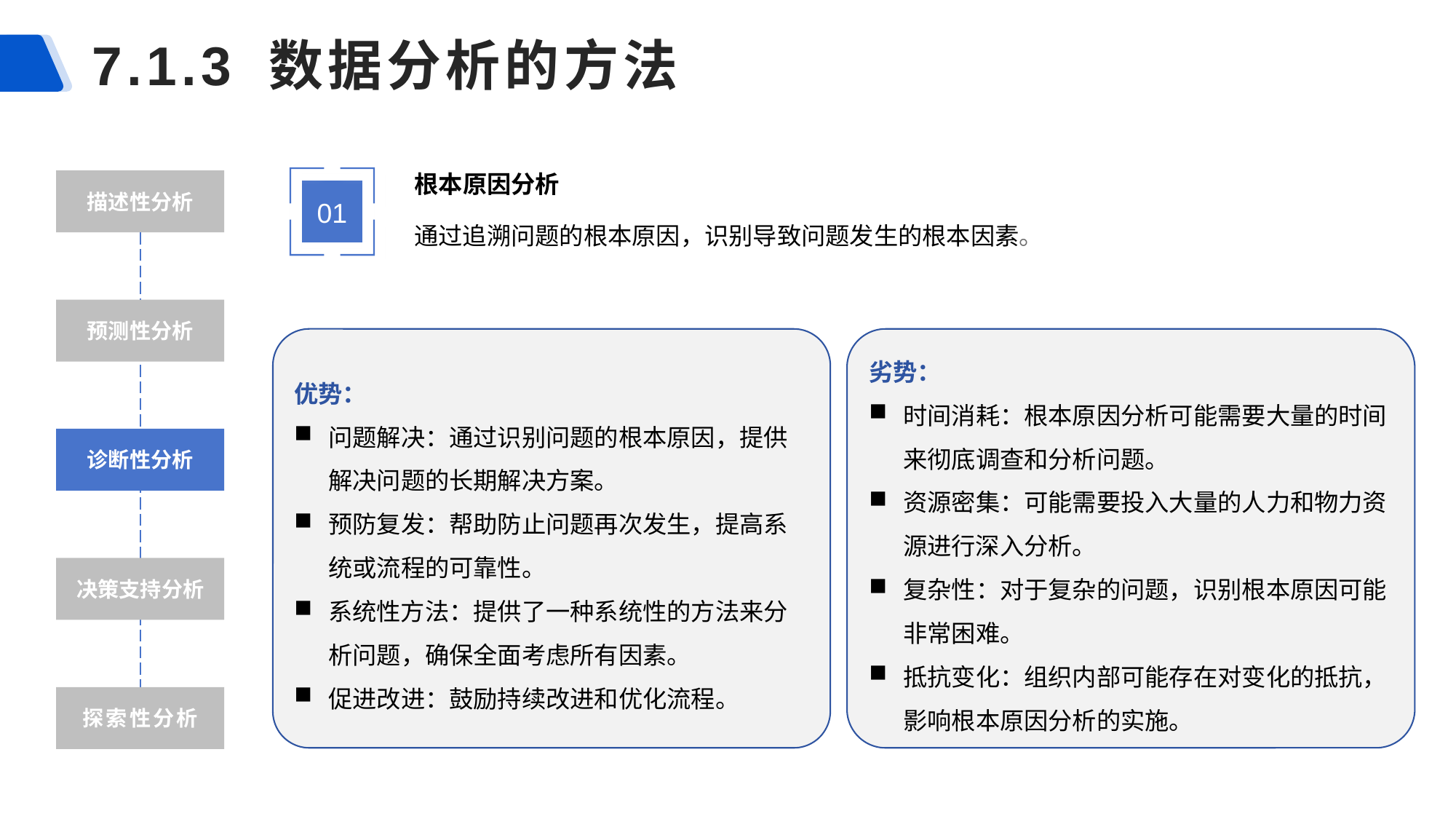

# 7.1.3 数据分析的方法
根本原因分析

01
描述性分析
通过追溯问题的根本原因，识别导致问题发生的根本因素。
预测性分析
优势：
问题解决：通过识别问题的根本原因，提供解决问题的长期解决方案。
预防复发：帮助防止问题再次发生，提高系统或流程的可靠性。
系统性方法：提供了一种系统性的方法来分析问题，确保全面考虑所有因素。
促进改进：鼓励持续改进和优化流程。
劣势：
时间消耗：根本原因分析可能需要大量的时间来彻底调查和分析问题。
资源密集：可能需要投入大量的人力和物力资源进行深入分析。
复杂性：对于复杂的问题，识别根本原因可能非常困难。
抵抗变化：组织内部可能存在对变化的抵抗，影响根本原因分析的实施。
诊断性分析
决策支持分析
探索性分析